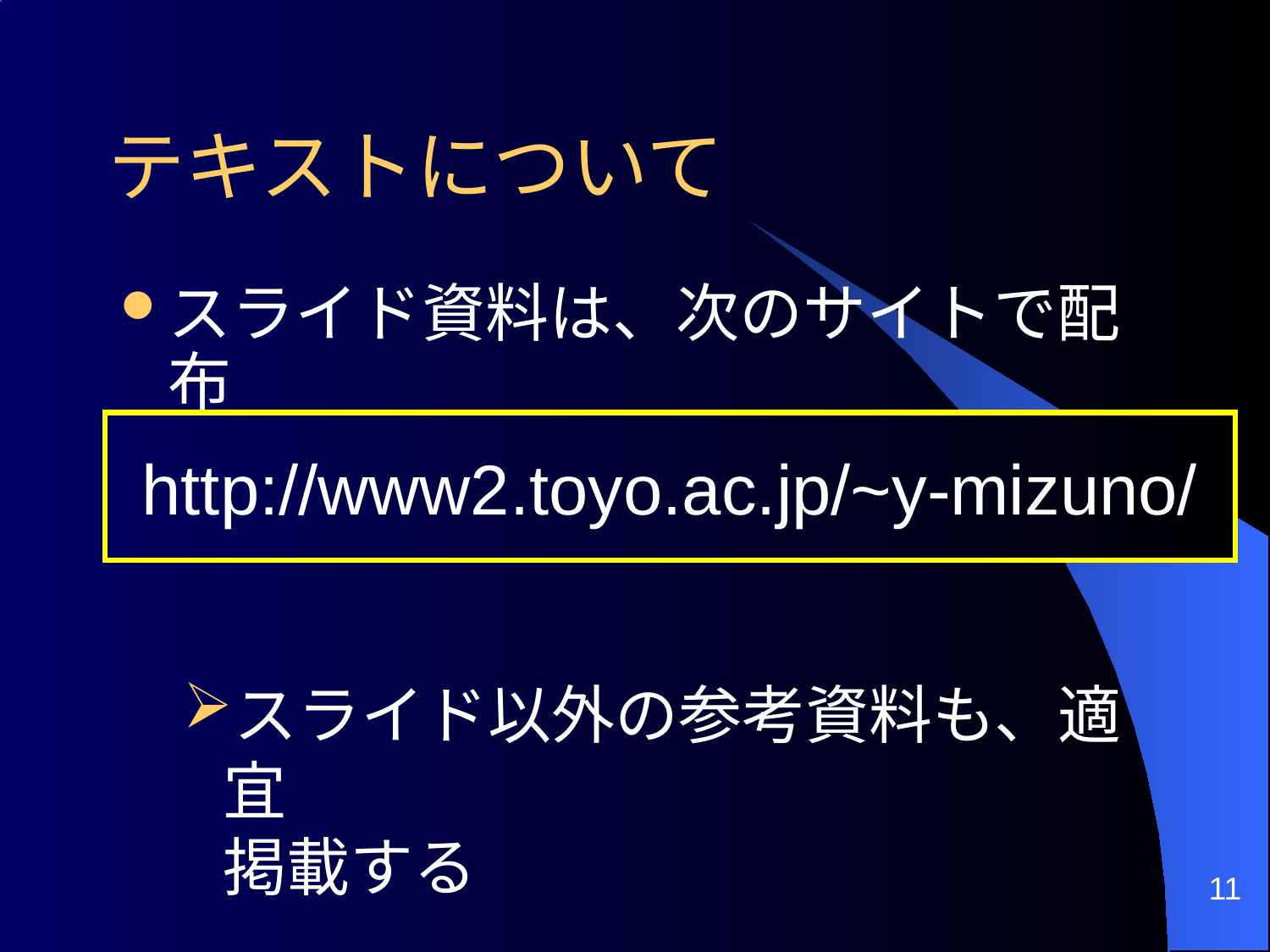

# テキストについて
スライド資料は、次のサイトで配布

スライド以外の参考資料も、適宜
掲載する
http://www2.toyo.ac.jp/~y-mizuno/
11